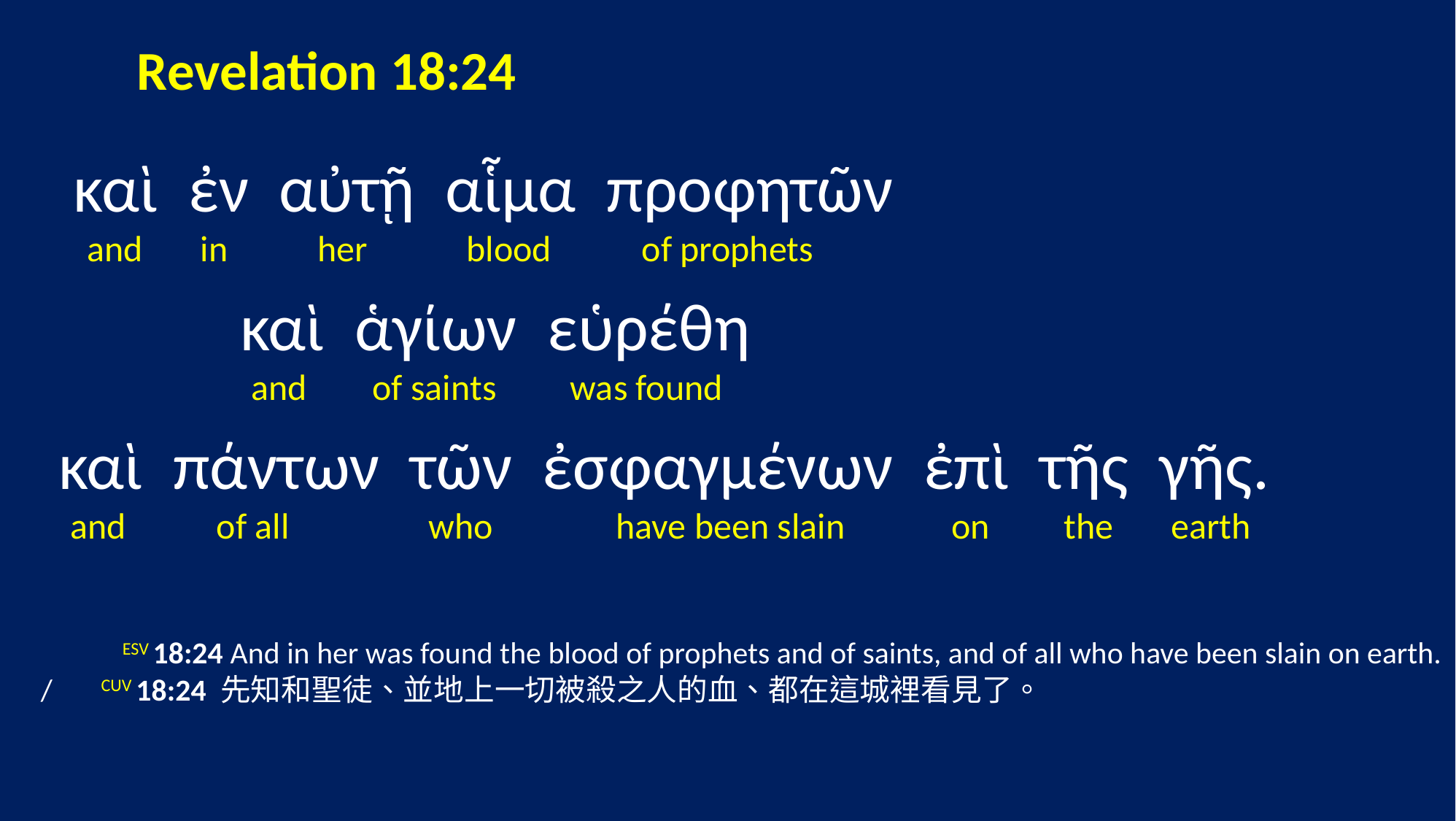

Revelation 18:24

    καὶ  ἐν  αὐτῇ  αἷμα  προφητῶν
         and       in           her            blood           of prophets

               καὶ  ἁγίων  εὑρέθη
                             and        of saints         was found

   καὶ  πάντων  τῶν  ἐσφαγμένων  ἐπὶ  τῆς  γῆς.
       and           of all                 who               have been slain             on         the       earth

	ESV 18:24 And in her was found the blood of prophets and of saints, and of all who have been slain on earth.     /       CUV 18:24 先知和聖徒、並地上一切被殺之人的血、都在這城裡看見了。